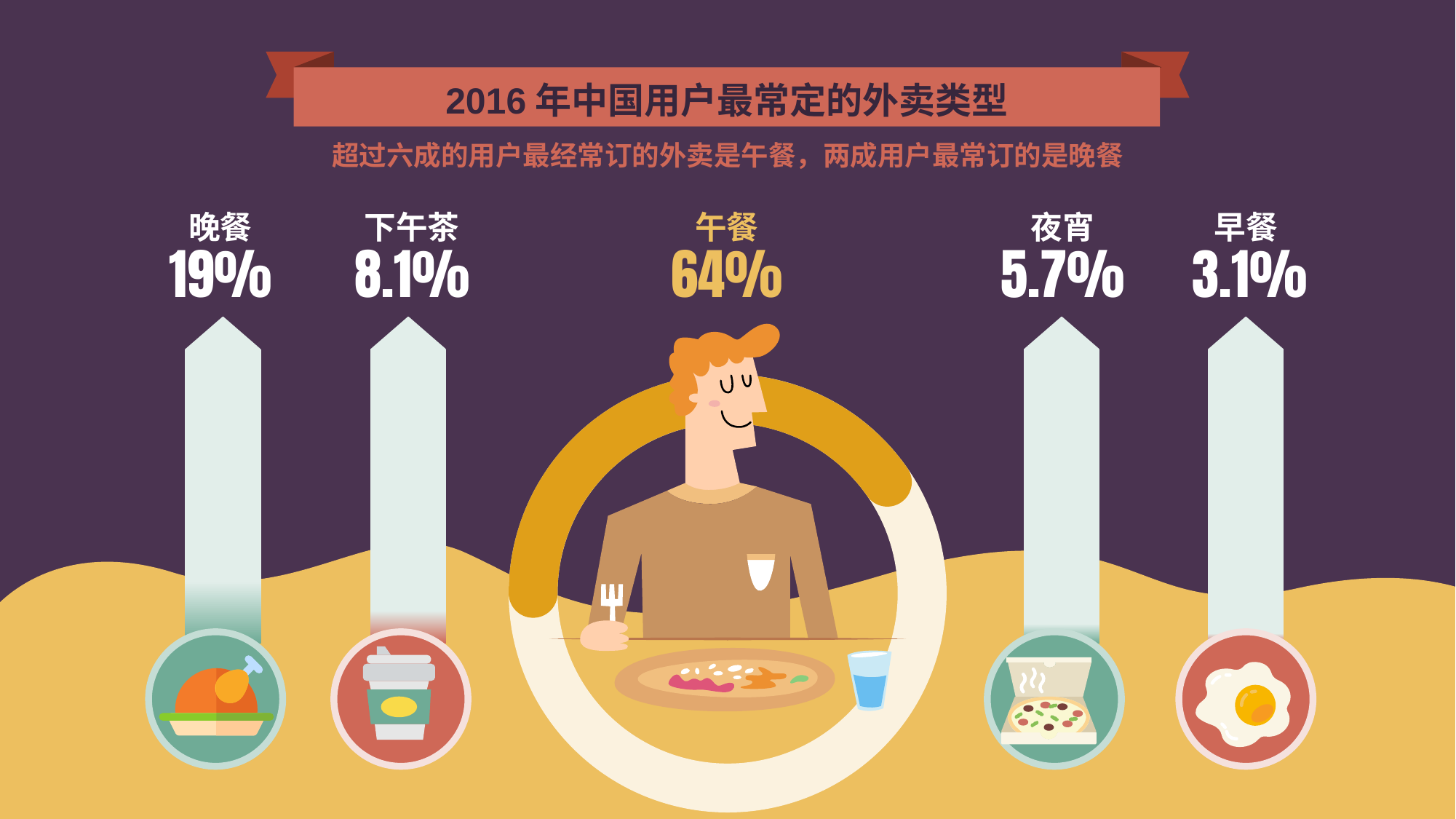

2016年中国用户最常定的外卖类型
超过六成的用户最经常订的外卖是午餐，两成用户最常订的是晚餐
晚餐
19%
下午茶
8.1%
午餐
64%
夜宵
5.7%
早餐
3.1%